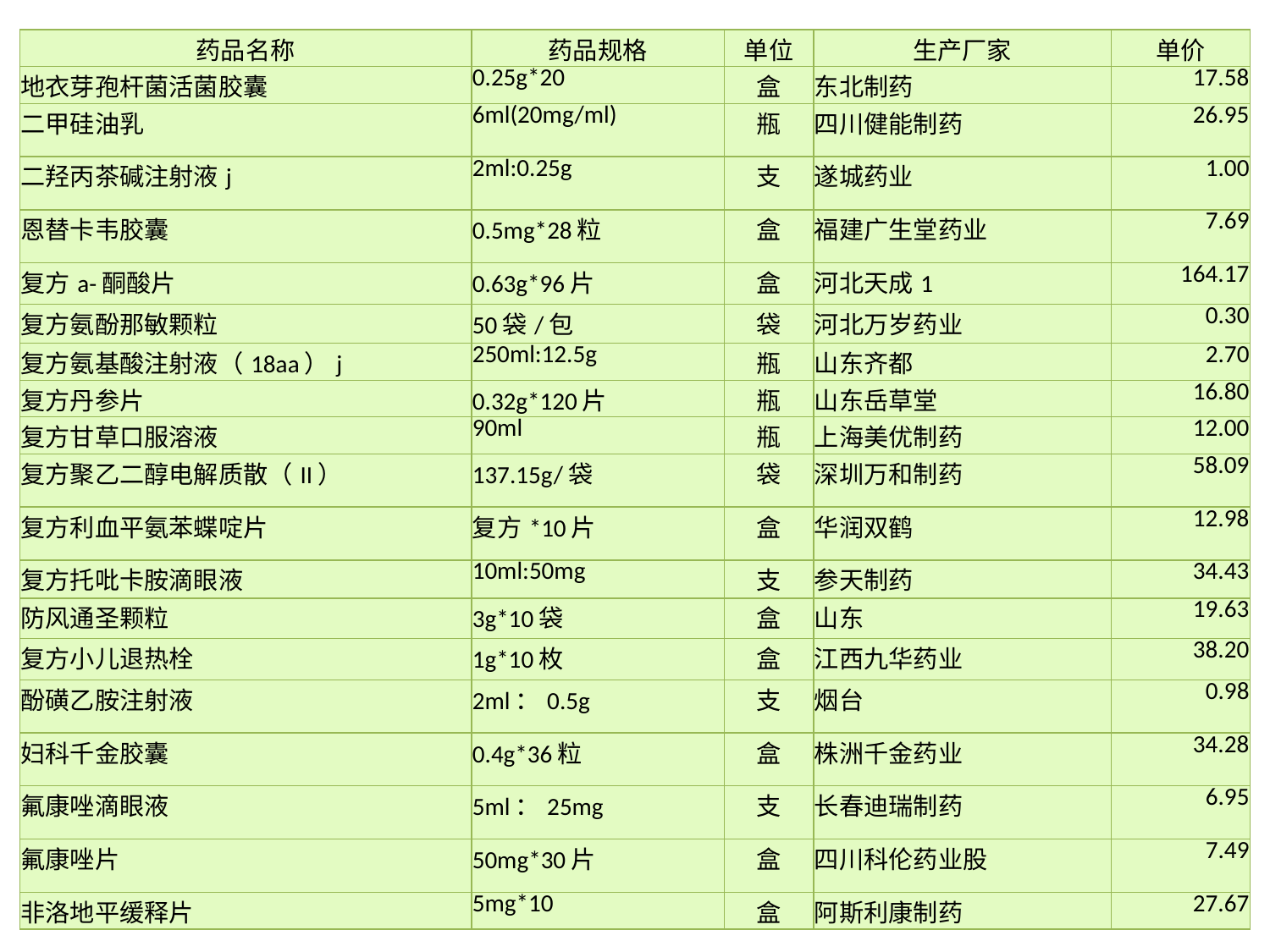

| 药品名称 | 药品规格 | 单位 | 生产厂家 | 单价 |
| --- | --- | --- | --- | --- |
| 地衣芽孢杆菌活菌胶囊 | 0.25g\*20 | 盒 | 东北制药 | 17.58 |
| 二甲硅油乳 | 6ml(20mg/ml) | 瓶 | 四川健能制药 | 26.95 |
| 二羟丙茶碱注射液j | 2ml:0.25g | 支 | 遂城药业 | 1.00 |
| 恩替卡韦胶囊 | 0.5mg\*28粒 | 盒 | 福建广生堂药业 | 7.69 |
| 复方a-酮酸片 | 0.63g\*96片 | 盒 | 河北天成1 | 164.17 |
| 复方氨酚那敏颗粒 | 50袋/包 | 袋 | 河北万岁药业 | 0.30 |
| 复方氨基酸注射液（18aa）j | 250ml:12.5g | 瓶 | 山东齐都 | 2.70 |
| 复方丹参片 | 0.32g\*120片 | 瓶 | 山东岳草堂 | 16.80 |
| 复方甘草口服溶液 | 90ml | 瓶 | 上海美优制药 | 12.00 |
| 复方聚乙二醇电解质散（II） | 137.15g/袋 | 袋 | 深圳万和制药 | 58.09 |
| 复方利血平氨苯蝶啶片 | 复方\*10片 | 盒 | 华润双鹤 | 12.98 |
| 复方托吡卡胺滴眼液 | 10ml:50mg | 支 | 参天制药 | 34.43 |
| 防风通圣颗粒 | 3g\*10袋 | 盒 | 山东 | 19.63 |
| 复方小儿退热栓 | 1g\*10枚 | 盒 | 江西九华药业 | 38.20 |
| 酚磺乙胺注射液 | 2ml：0.5g | 支 | 烟台 | 0.98 |
| 妇科千金胶囊 | 0.4g\*36粒 | 盒 | 株洲千金药业 | 34.28 |
| 氟康唑滴眼液 | 5ml：25mg | 支 | 长春迪瑞制药 | 6.95 |
| 氟康唑片 | 50mg\*30片 | 盒 | 四川科伦药业股 | 7.49 |
| 非洛地平缓释片 | 5mg\*10 | 盒 | 阿斯利康制药 | 27.67 |